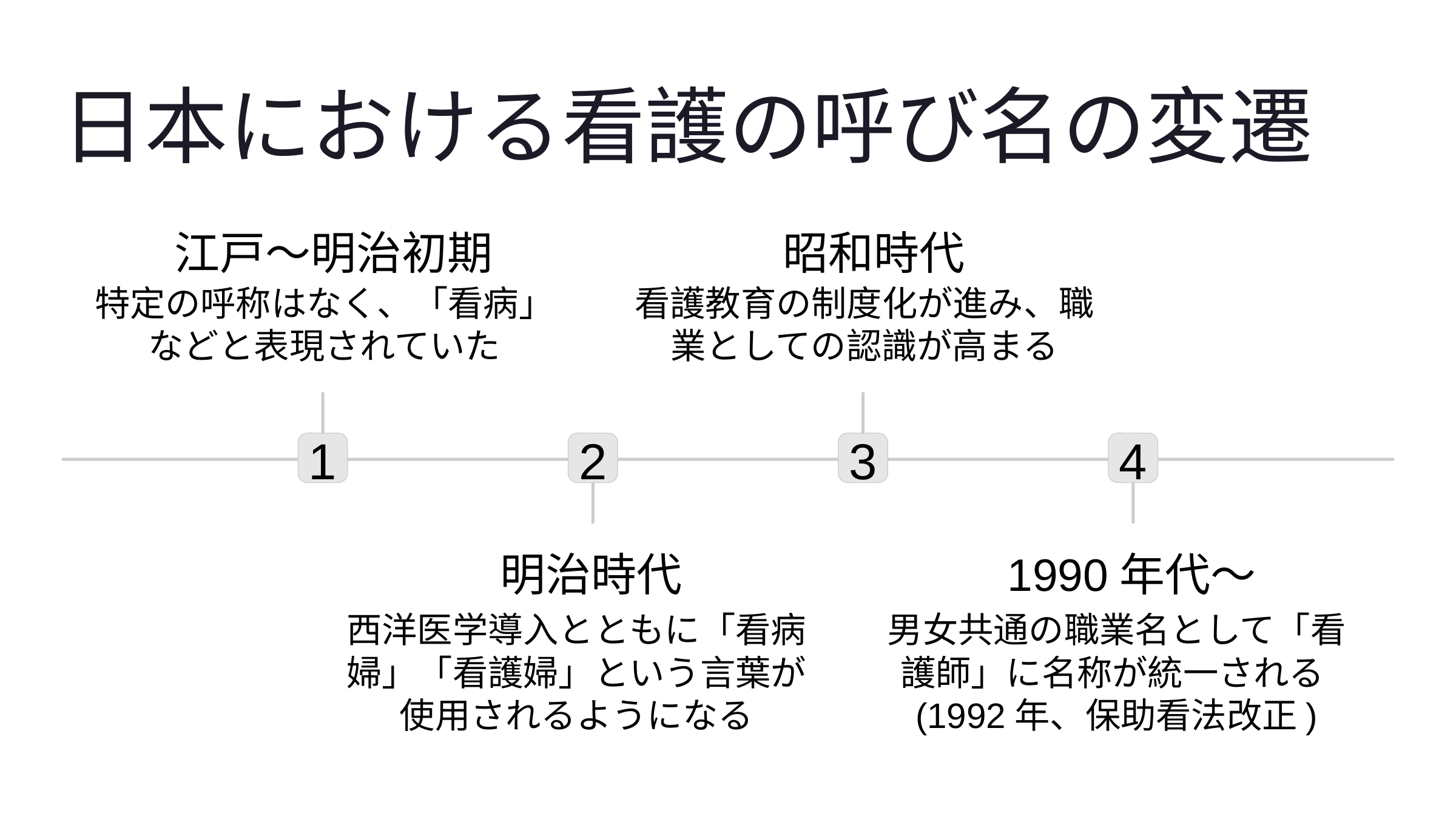

日本における看護の呼び名の変遷
江戸〜明治初期
昭和時代
特定の呼称はなく、「看病」などと表現されていた
看護教育の制度化が進み、職業としての認識が高まる

1
2
3
4

明治時代
1990年代〜
西洋医学導入とともに「看病婦」「看護婦」という言葉が使用されるようになる
男女共通の職業名として「看護師」に名称が統一される(1992年、保助看法改正)